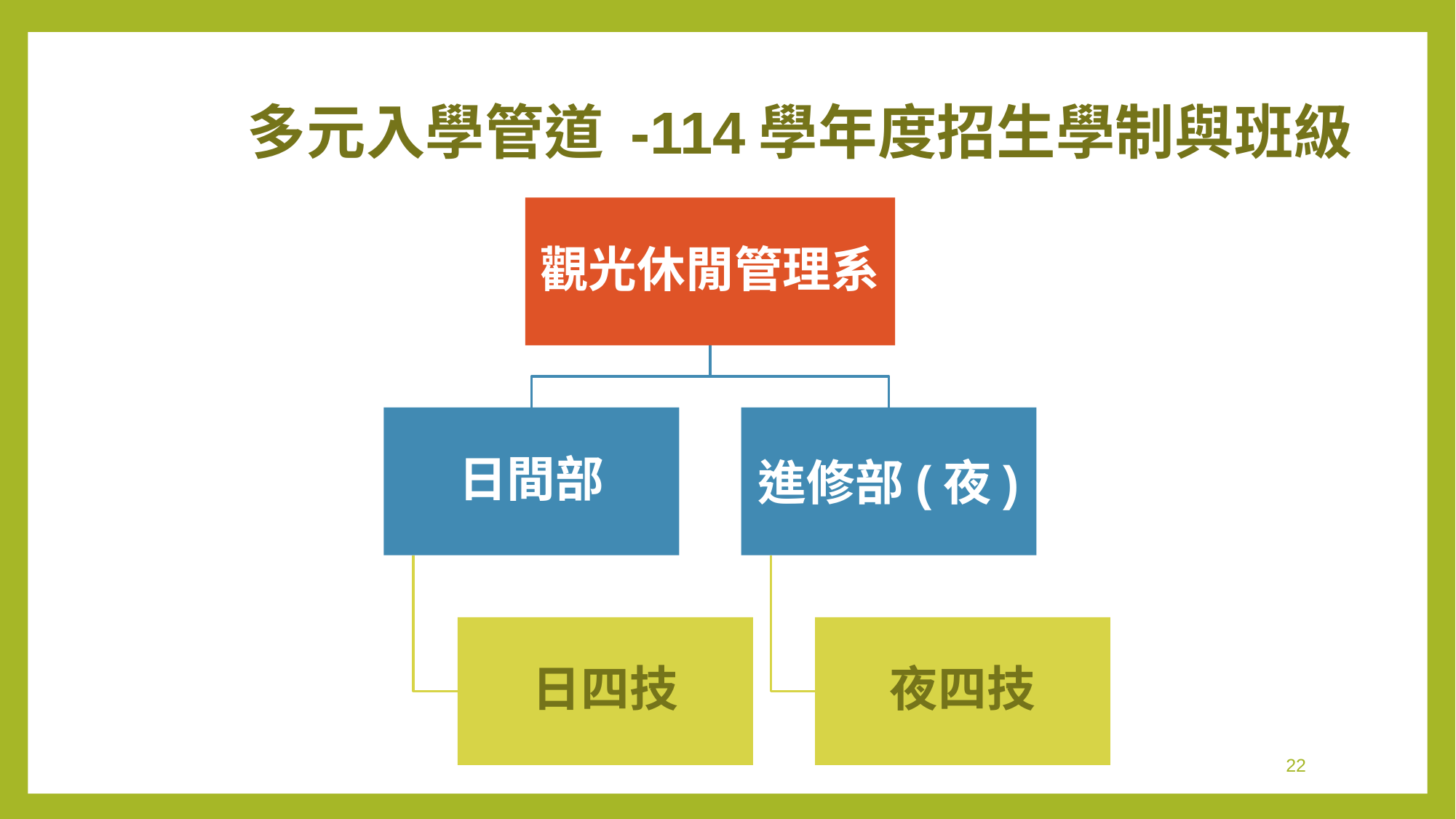

# 多元入學管道 -114學年度招生學制與班級

觀光休閒管理系
日間部
日四技
進修部(夜)
夜四技
22